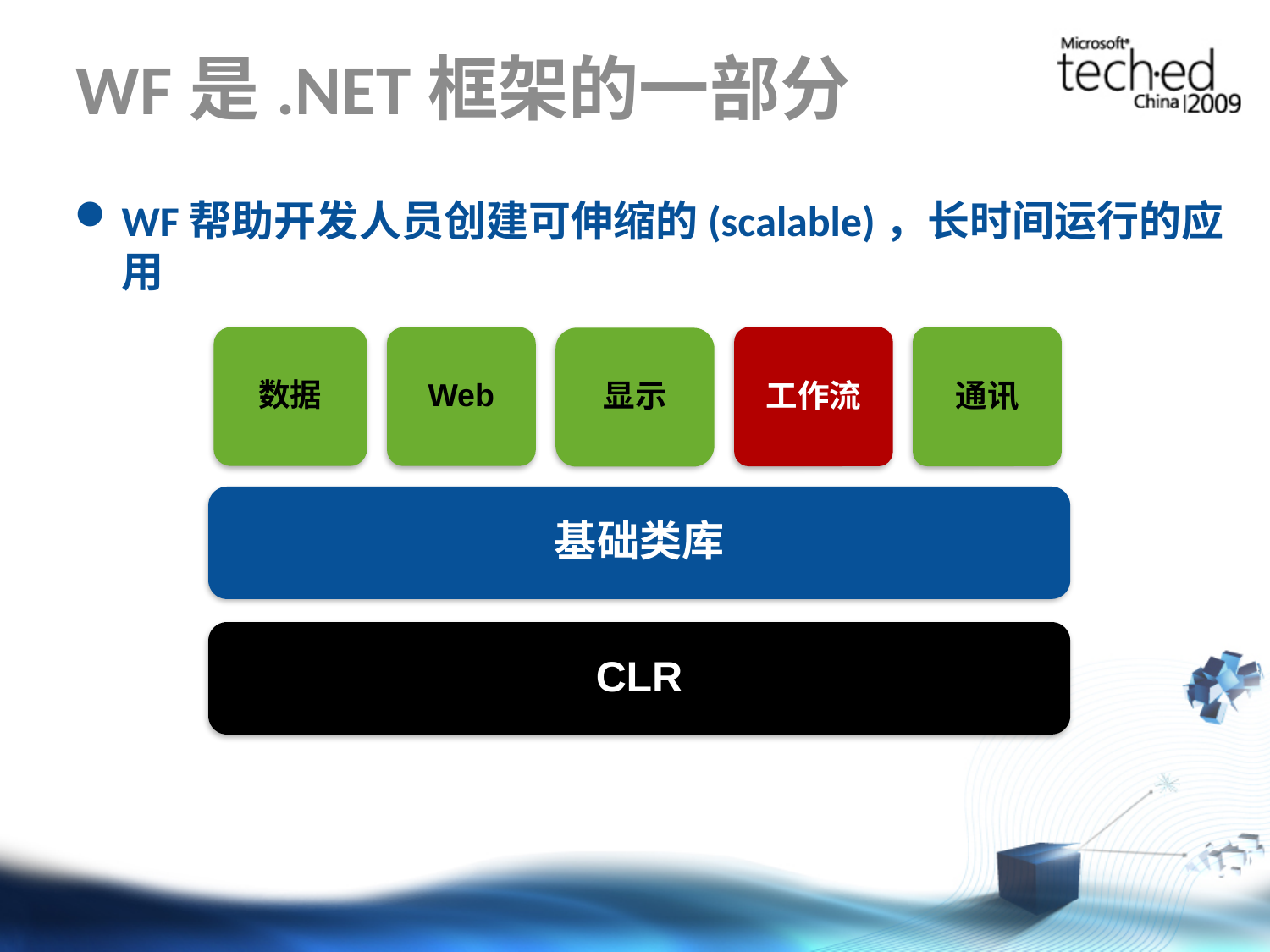

# WF是.NET框架的一部分
WF帮助开发人员创建可伸缩的(scalable)，长时间运行的应用
工作流
通讯
数据
Web
显示
基础类库
CLR